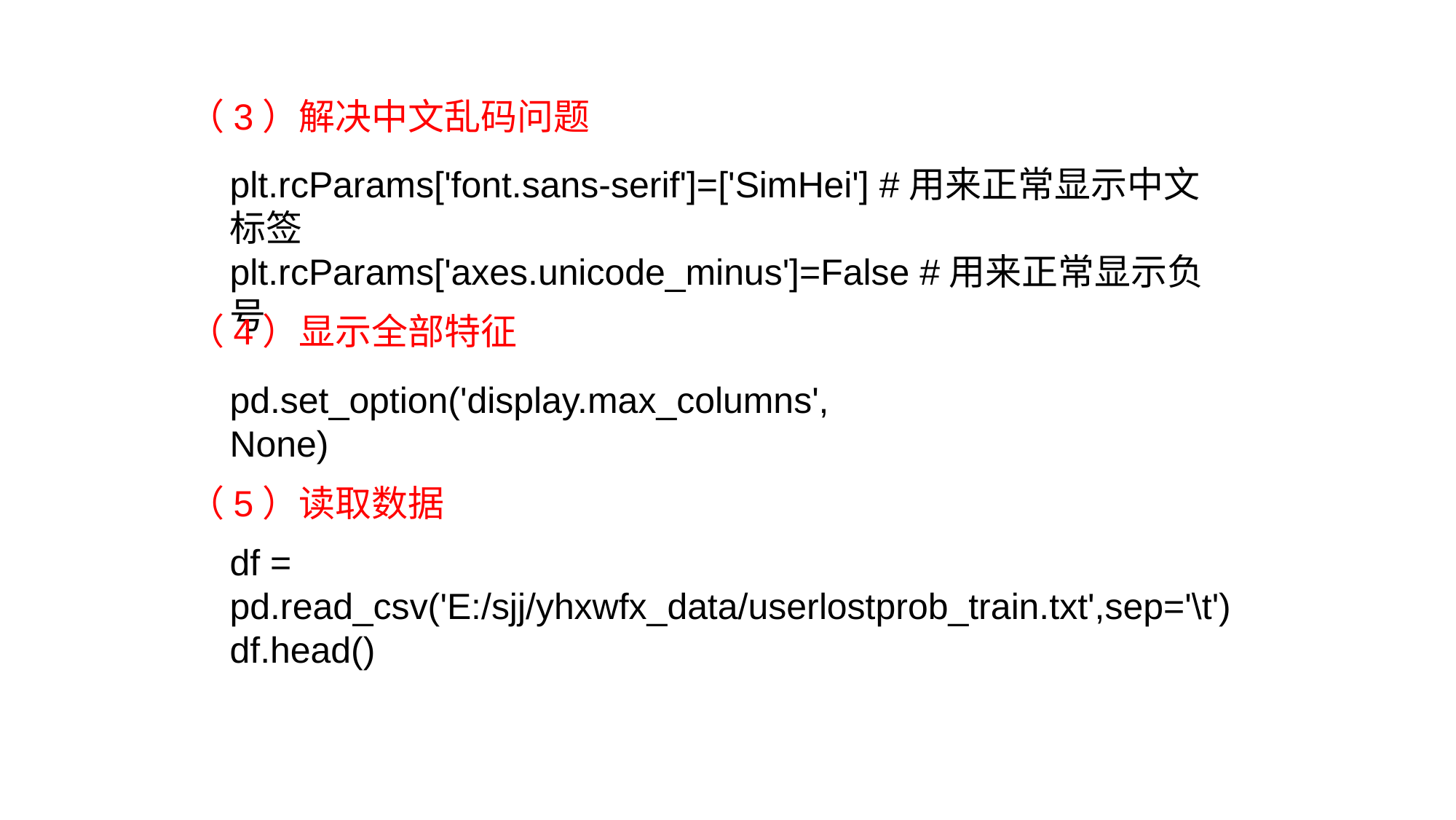

（3）解决中文乱码问题
plt.rcParams['font.sans-serif']=['SimHei'] #用来正常显示中文标签
plt.rcParams['axes.unicode_minus']=False #用来正常显示负号
（4）显示全部特征
pd.set_option('display.max_columns', None)
（5）读取数据
df = pd.read_csv('E:/sjj/yhxwfx_data/userlostprob_train.txt',sep='\t')
df.head()